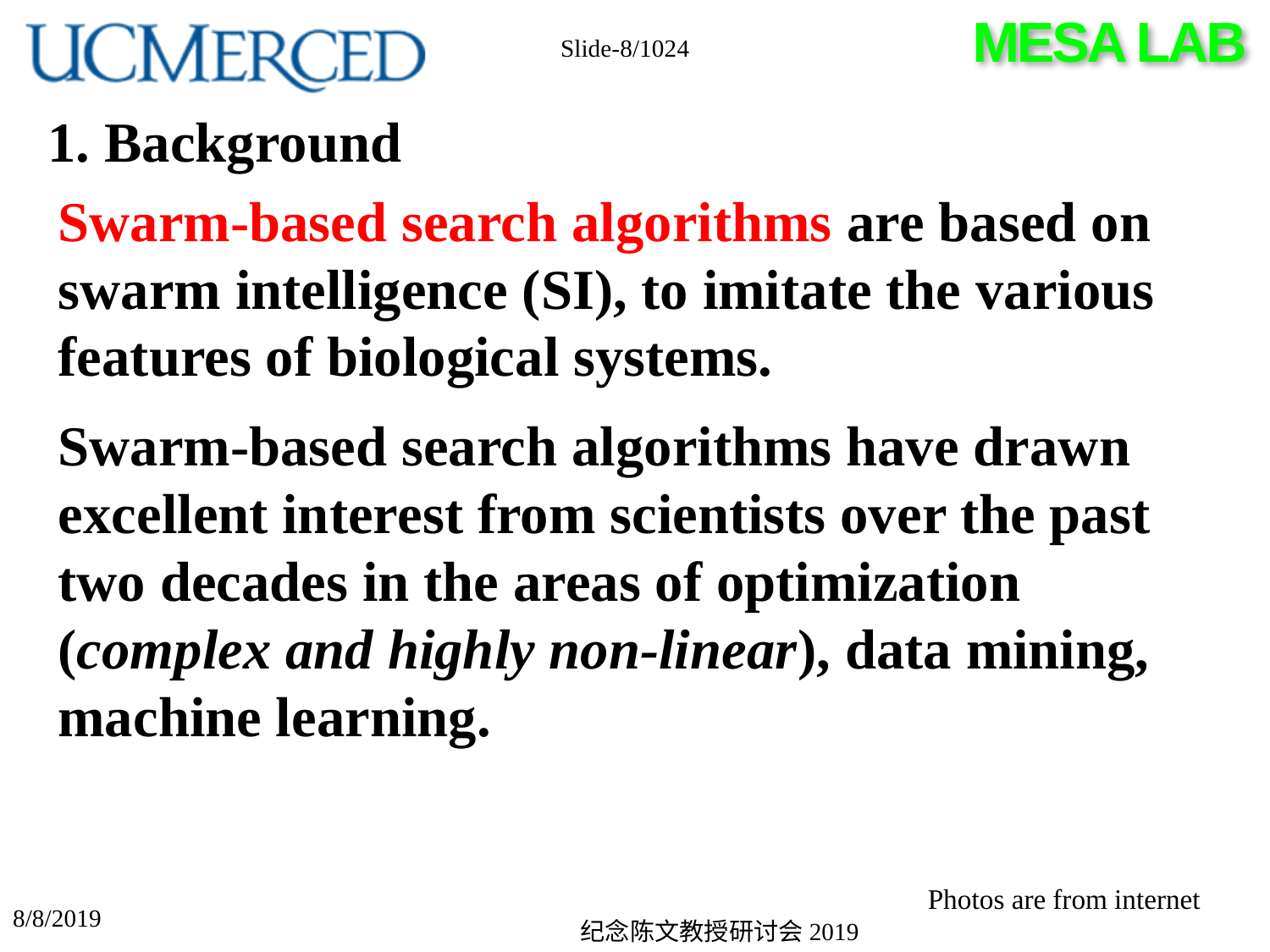

Slide-8/1024
# 1. Background
Swarm-based search algorithms are based on swarm intelligence (SI), to imitate the various features of biological systems.
Swarm-based search algorithms have drawn excellent interest from scientists over the past two decades in the areas of optimization (complex and highly non-linear), data mining,  machine learning.
Photos are from internet
8/8/2019
纪念陈文教授研讨会2019